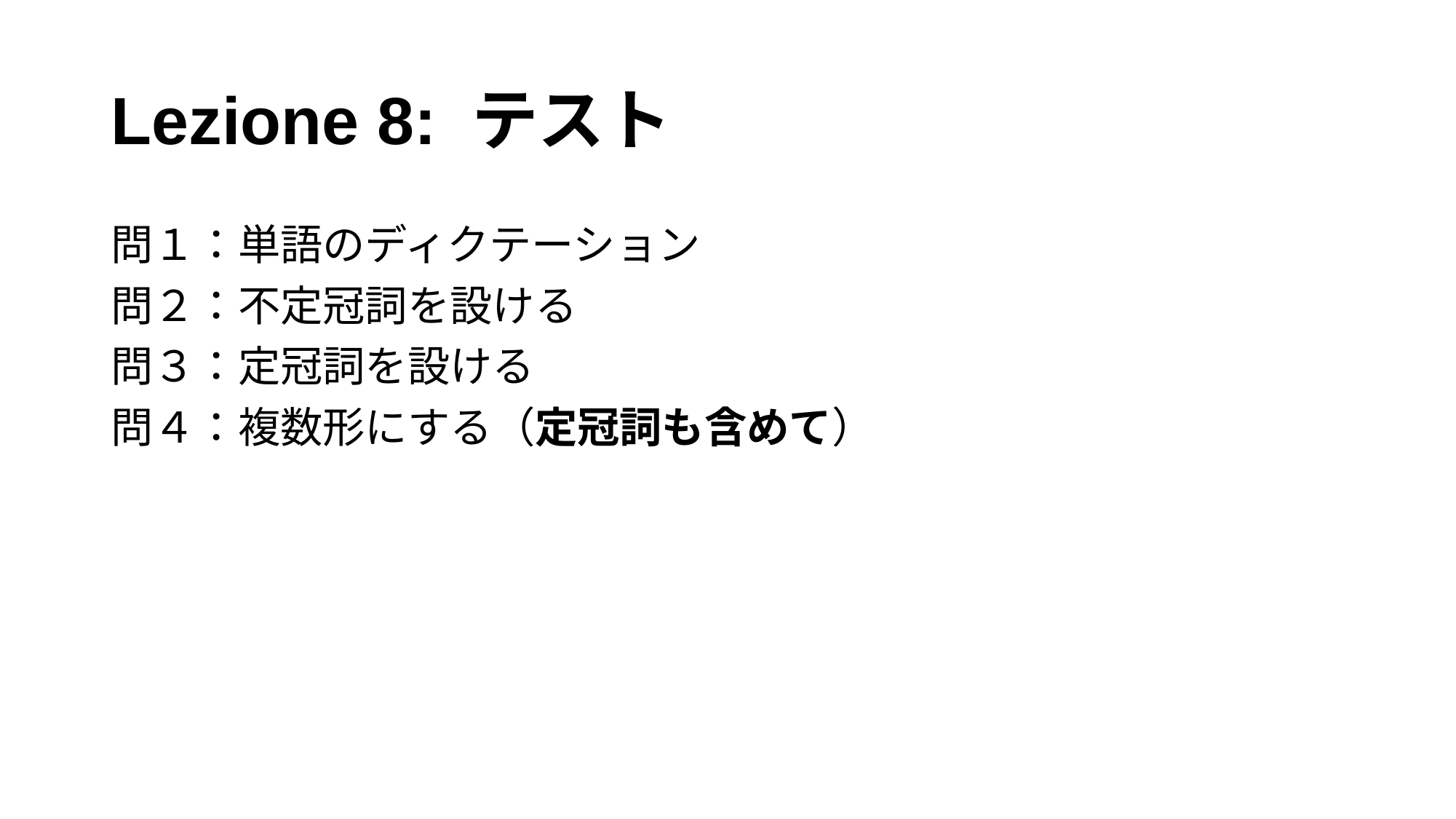

# Lezione 8: テスト
問１：単語のディクテーション
問２：不定冠詞を設ける
問３：定冠詞を設ける
問４：複数形にする（定冠詞も含めて）